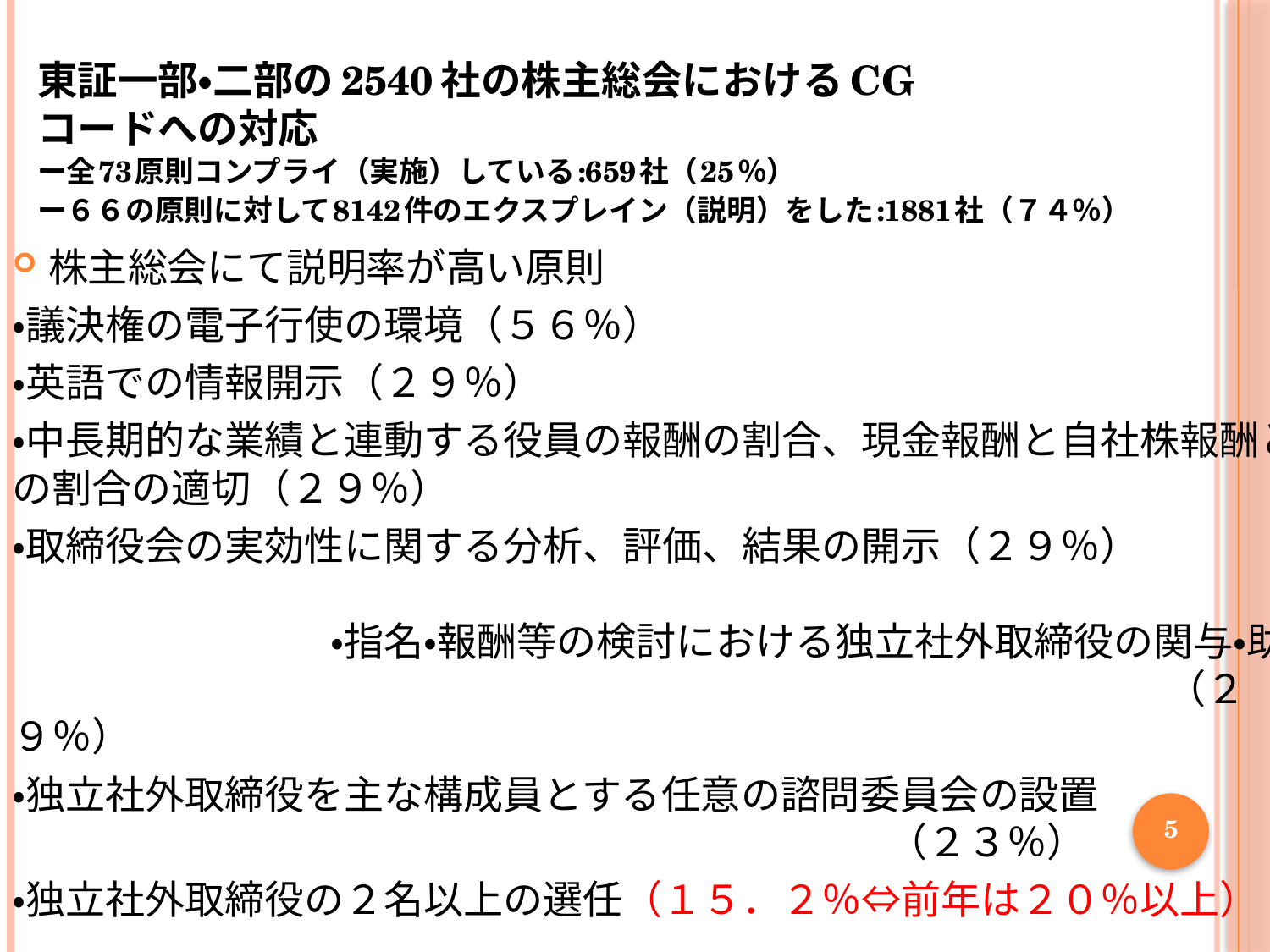

# 東証一部・二部の2540社の株主総会におけるCG コードへの対応
ー全73原則コンプライ（実施）している:659社（25％）
ー６６の原則に対して8142件のエクスプレイン（説明）をした:1881社（７４％）

株主総会にて説明率が高い原則
・議決権の電子行使の環境（５６％）
・英語での情報開示（２９％）
・中長期的な業績と連動する役員の報酬の割合、現金報酬と自社株報酬との割合の適切（２９％）
・取締役会の実効性に関する分析、評価、結果の開示（２９％）　　　　　　　　　　　　　　　　　　　　　　　　　　　　　　　　　　　　　　　　　　　　　・指名・報酬等の検討における独立社外取締役の関与・助言　　　　　　　　　　　　　　　　　　　　　　　　　　　　　（２９％）
・独立社外取締役を主な構成員とする任意の諮問委員会の設置　　　　　　　　　　　　　　　　　　　　　　　　　　　（２３％）
・独立社外取締役の２名以上の選任（１５．２％⇔前年は２０％以上）
5